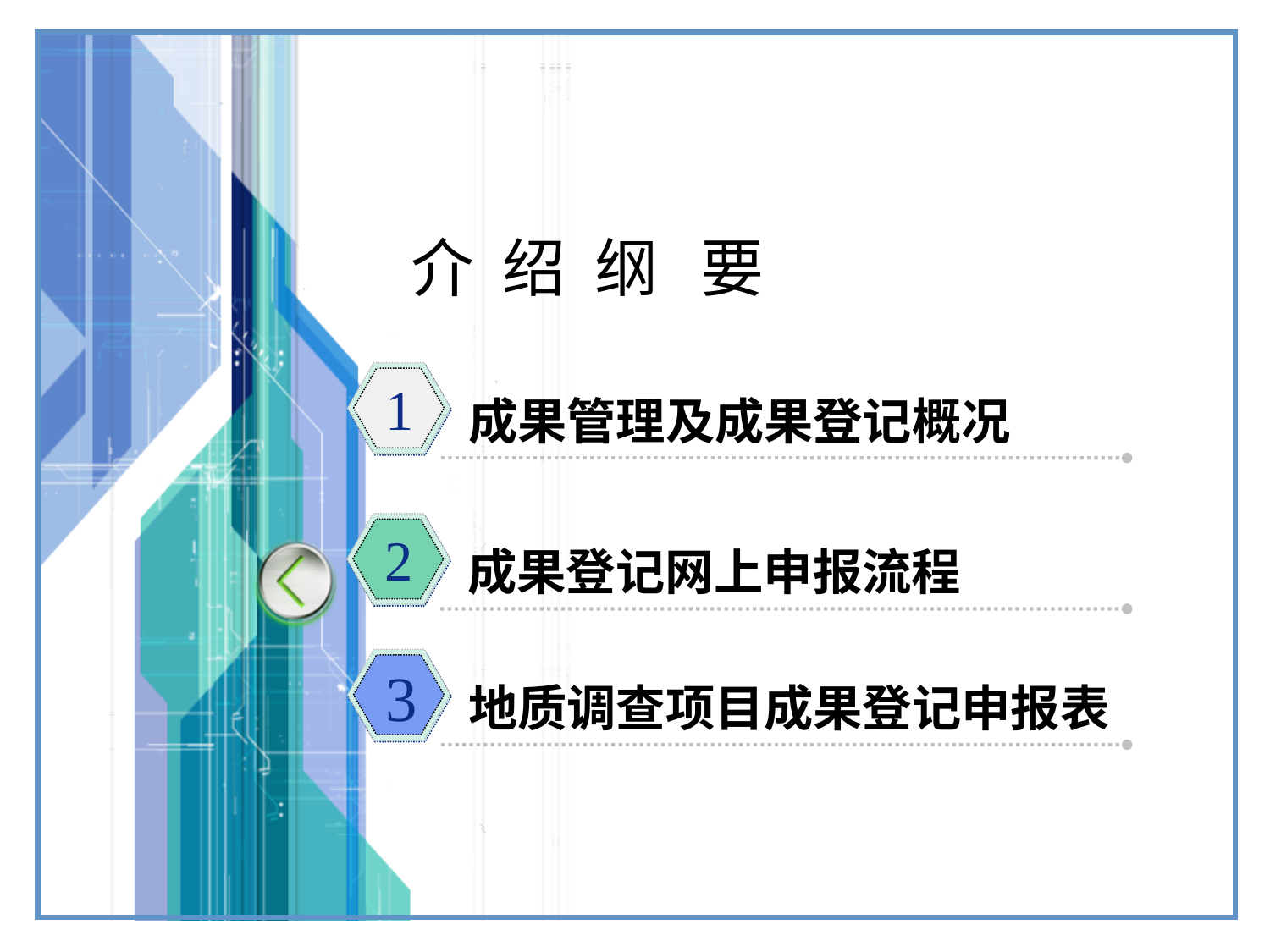

# 介  绍  纲   要

1
成果管理及成果登记概况

2
成果登记网上申报流程

3
地质调查项目成果登记申报表